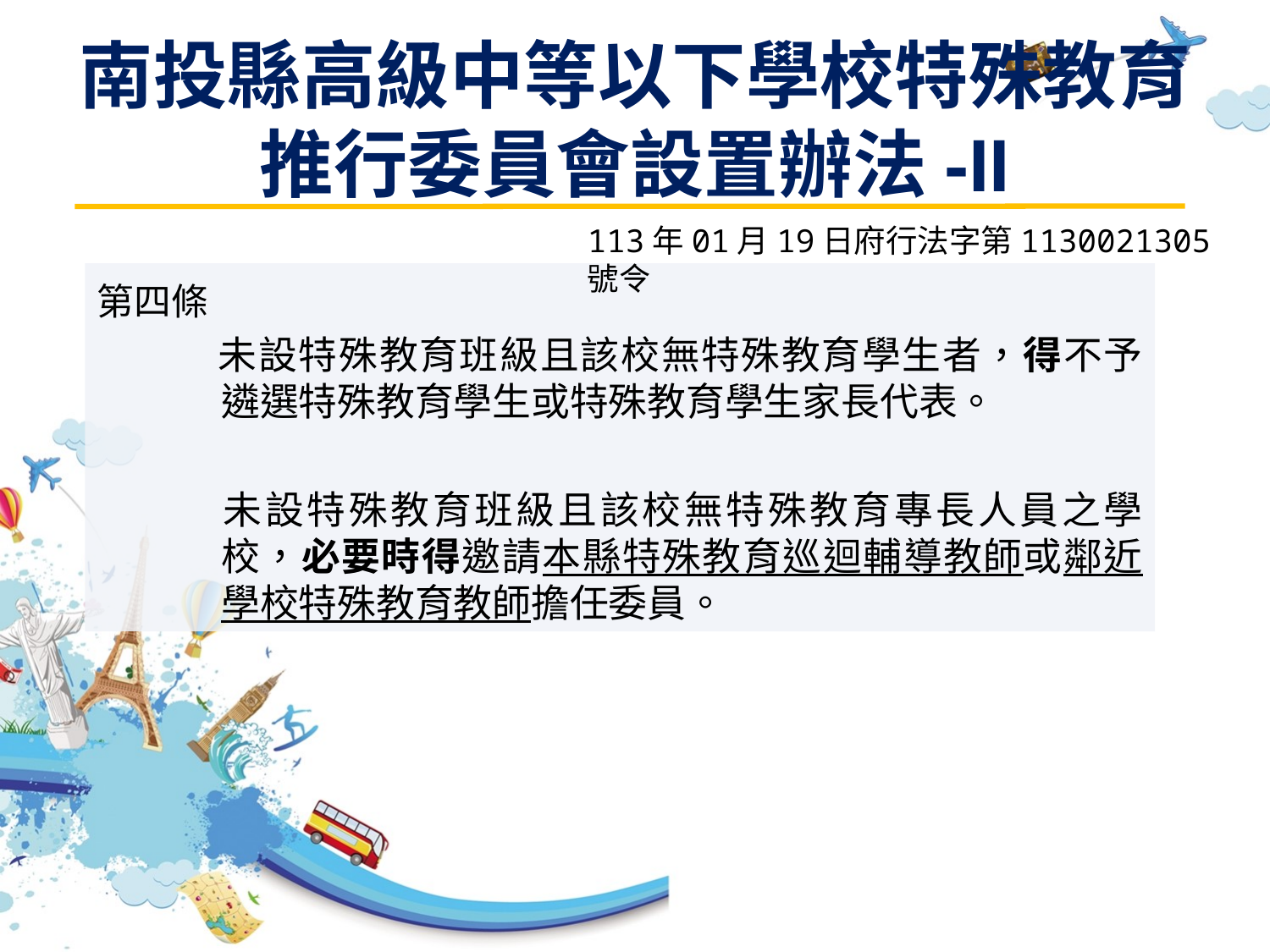

# 南投縣高級中等以下學校特殊教育推行委員會設置辦法-II
113年01月19日府行法字第1130021305號令
第四條
　　　未設特殊教育班級且該校無特殊教育學生者，得不予遴選特殊教育學生或特殊教育學生家長代表。

　　　未設特殊教育班級且該校無特殊教育專長人員之學校，必要時得邀請本縣特殊教育巡迴輔導教師或鄰近學校特殊教育教師擔任委員。